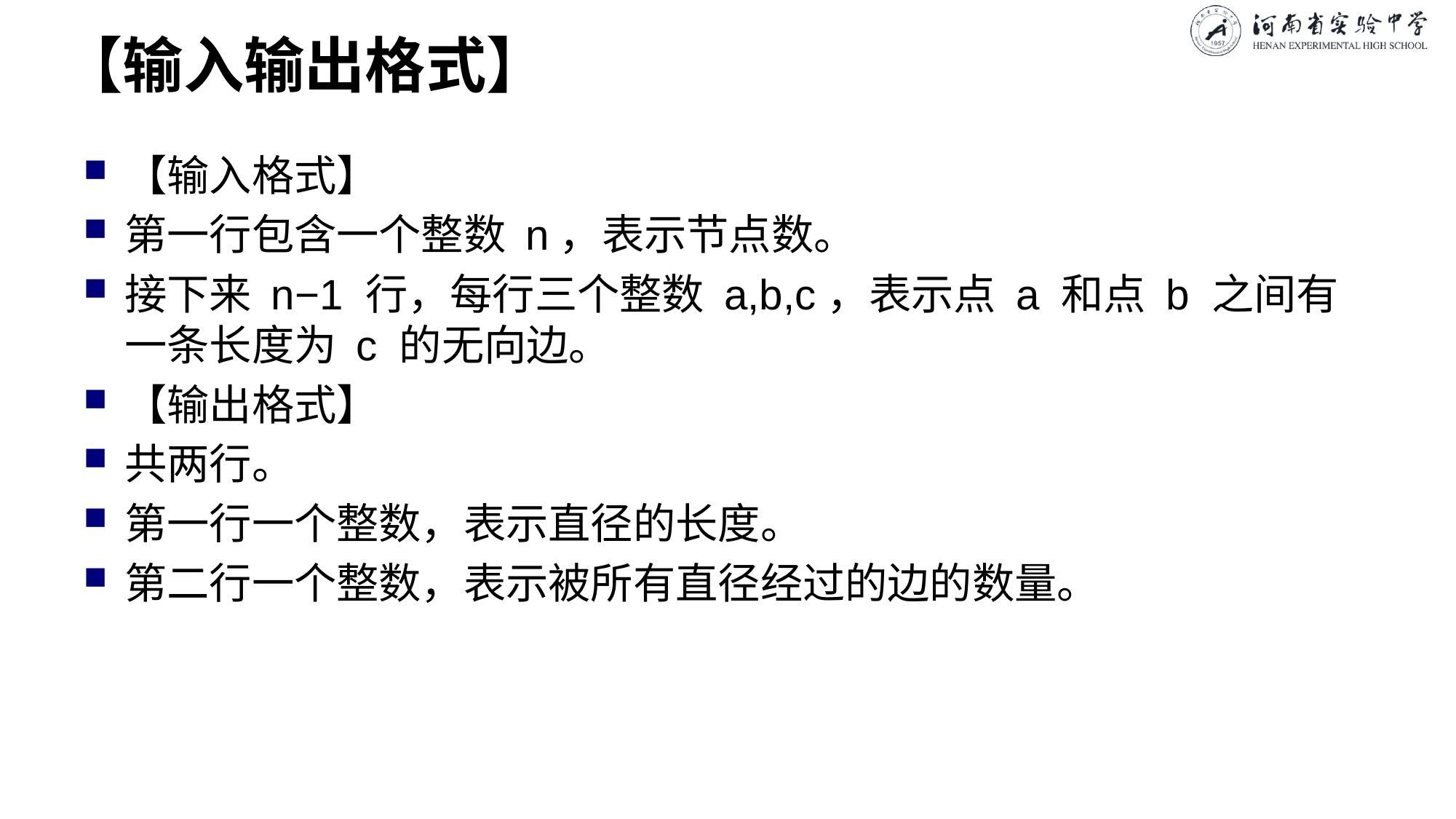

# 【输入输出格式】
【输入格式】
第一行包含一个整数 n，表示节点数。
接下来 n−1 行，每行三个整数 a,b,c，表示点 a 和点 b 之间有一条长度为 c 的无向边。
【输出格式】
共两行。
第一行一个整数，表示直径的长度。
第二行一个整数，表示被所有直径经过的边的数量。